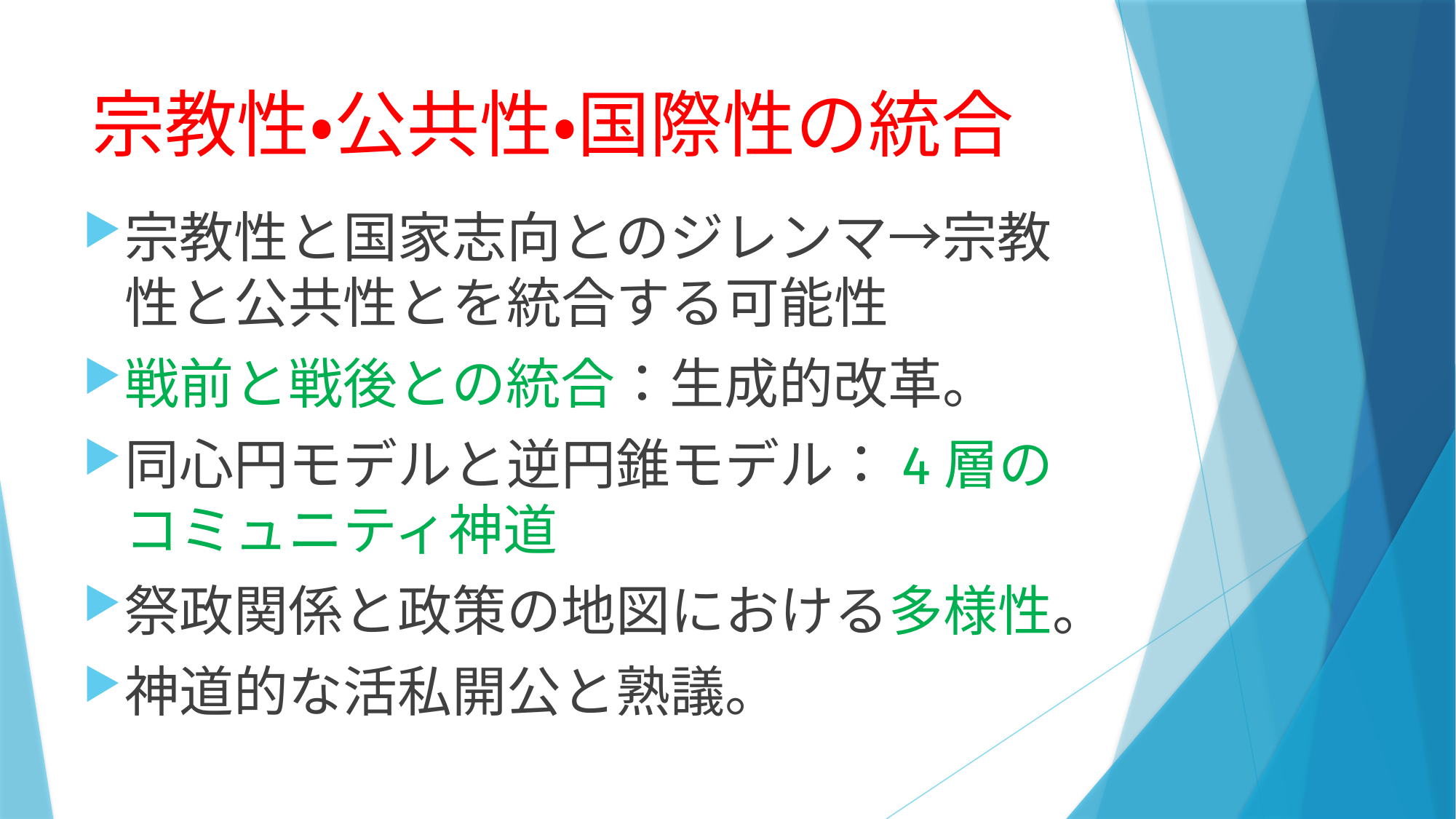

# 宗教性・公共性・国際性の統合
宗教性と国家志向とのジレンマ→宗教性と公共性とを統合する可能性
戦前と戦後との統合：生成的改革。
同心円モデルと逆円錐モデル：4層のコミュニティ神道
祭政関係と政策の地図における多様性。
神道的な活私開公と熟議。